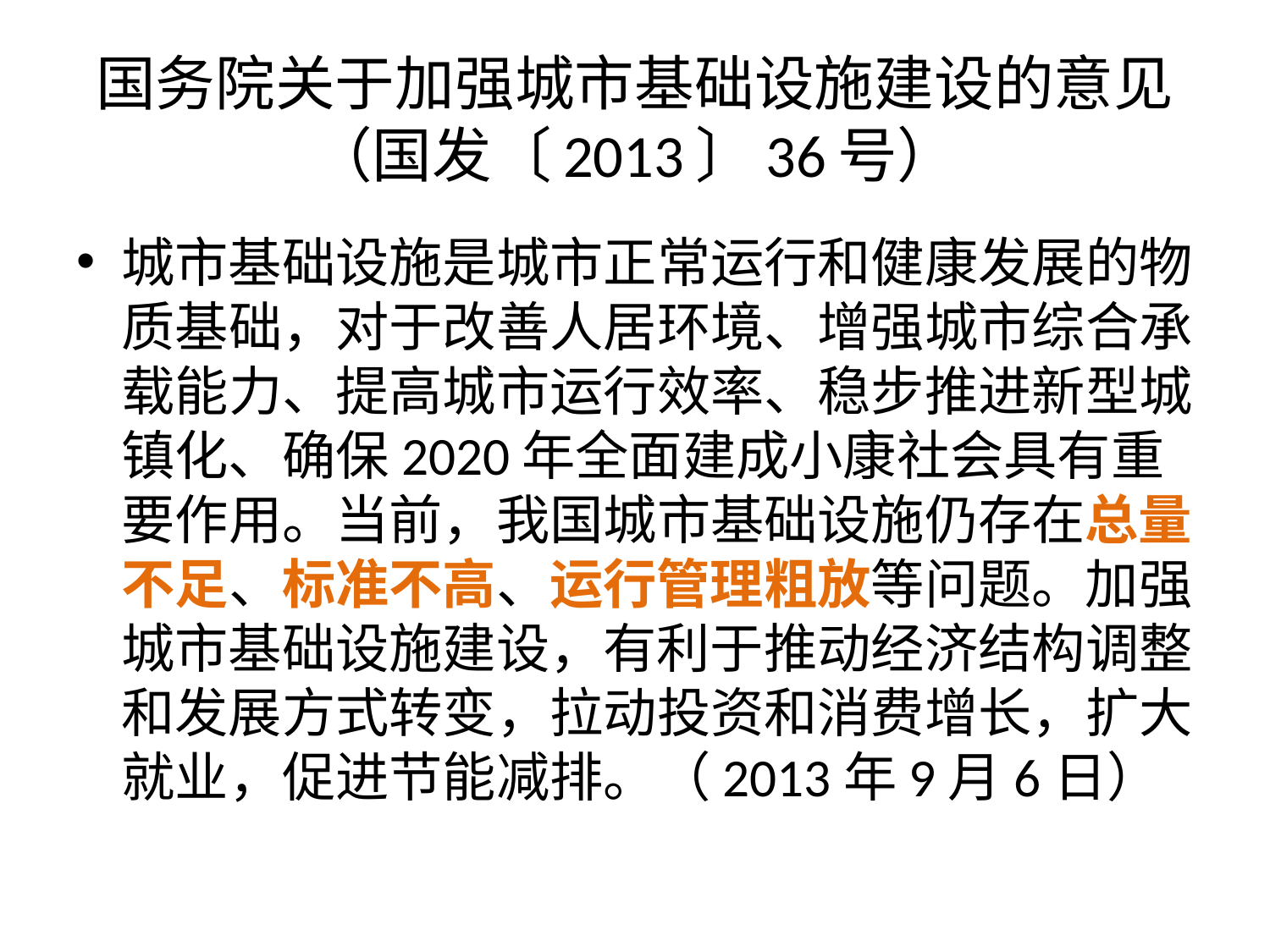

# 国务院关于加强城市基础设施建设的意见（国发〔2013〕36号）
城市基础设施是城市正常运行和健康发展的物质基础，对于改善人居环境、增强城市综合承载能力、提高城市运行效率、稳步推进新型城镇化、确保2020年全面建成小康社会具有重要作用。当前，我国城市基础设施仍存在总量不足、标准不高、运行管理粗放等问题。加强城市基础设施建设，有利于推动经济结构调整和发展方式转变，拉动投资和消费增长，扩大就业，促进节能减排。（2013年9月6日）